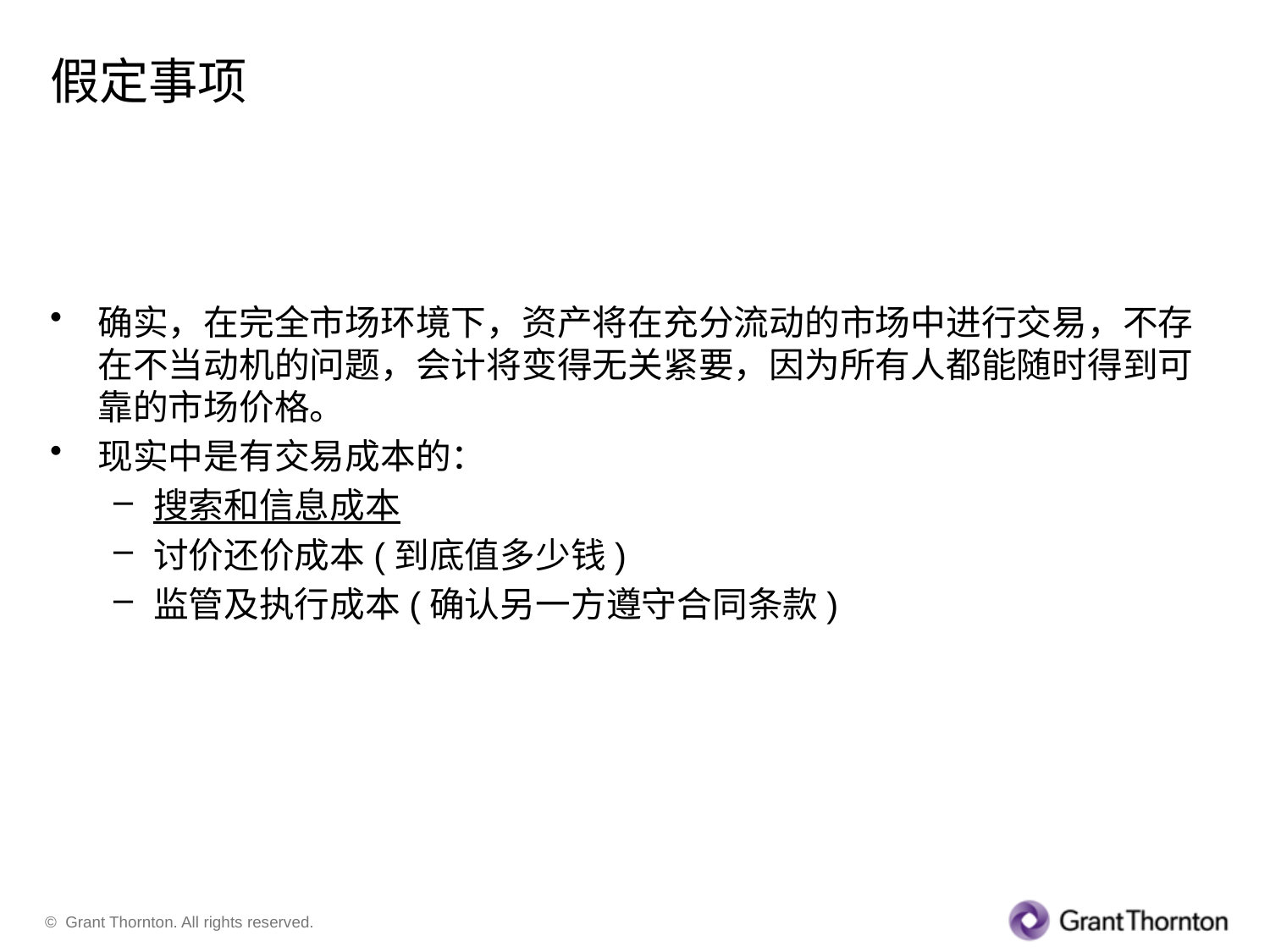

# 假定事项
确实，在完全市场环境下，资产将在充分流动的市场中进行交易，不存在不当动机的问题，会计将变得无关紧要，因为所有人都能随时得到可靠的市场价格。
现实中是有交易成本的：
搜索和信息成本
讨价还价成本(到底值多少钱)
监管及执行成本(确认另一方遵守合同条款)